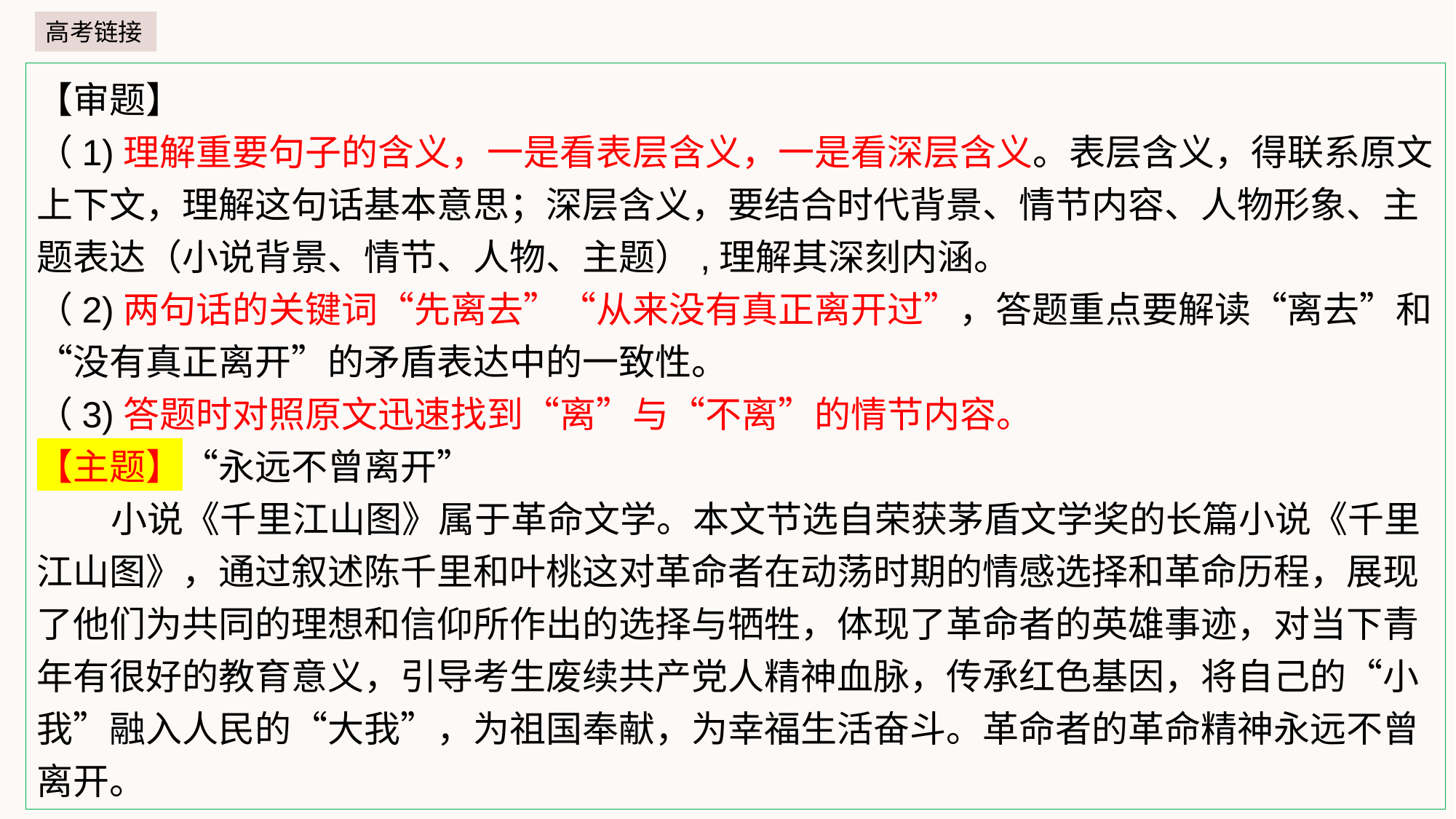

高考链接
【审题】
（1)理解重要句子的含义，一是看表层含义，一是看深层含义。表层含义，得联系原文上下文，理解这句话基本意思；深层含义，要结合时代背景、情节内容、人物形象、主题表达（小说背景、情节、人物、主题）,理解其深刻内涵。
（2)两句话的关键词“先离去”“从来没有真正离开过”，答题重点要解读“离去”和“没有真正离开”的矛盾表达中的一致性。
（3)答题时对照原文迅速找到“离”与“不离”的情节内容。
【主题】“永远不曾离开”
        小说《千里江山图》属于革命文学。本文节选自荣获茅盾文学奖的长篇小说《千里江山图》，通过叙述陈千里和叶桃这对革命者在动荡时期的情感选择和革命历程，展现了他们为共同的理想和信仰所作出的选择与牺牲，体现了革命者的英雄事迹，对当下青年有很好的教育意义，引导考生废续共产党人精神血脉，传承红色基因，将自己的“小我”融入人民的“大我”，为祖国奉献，为幸福生活奋斗。革命者的革命精神永远不曾离开。